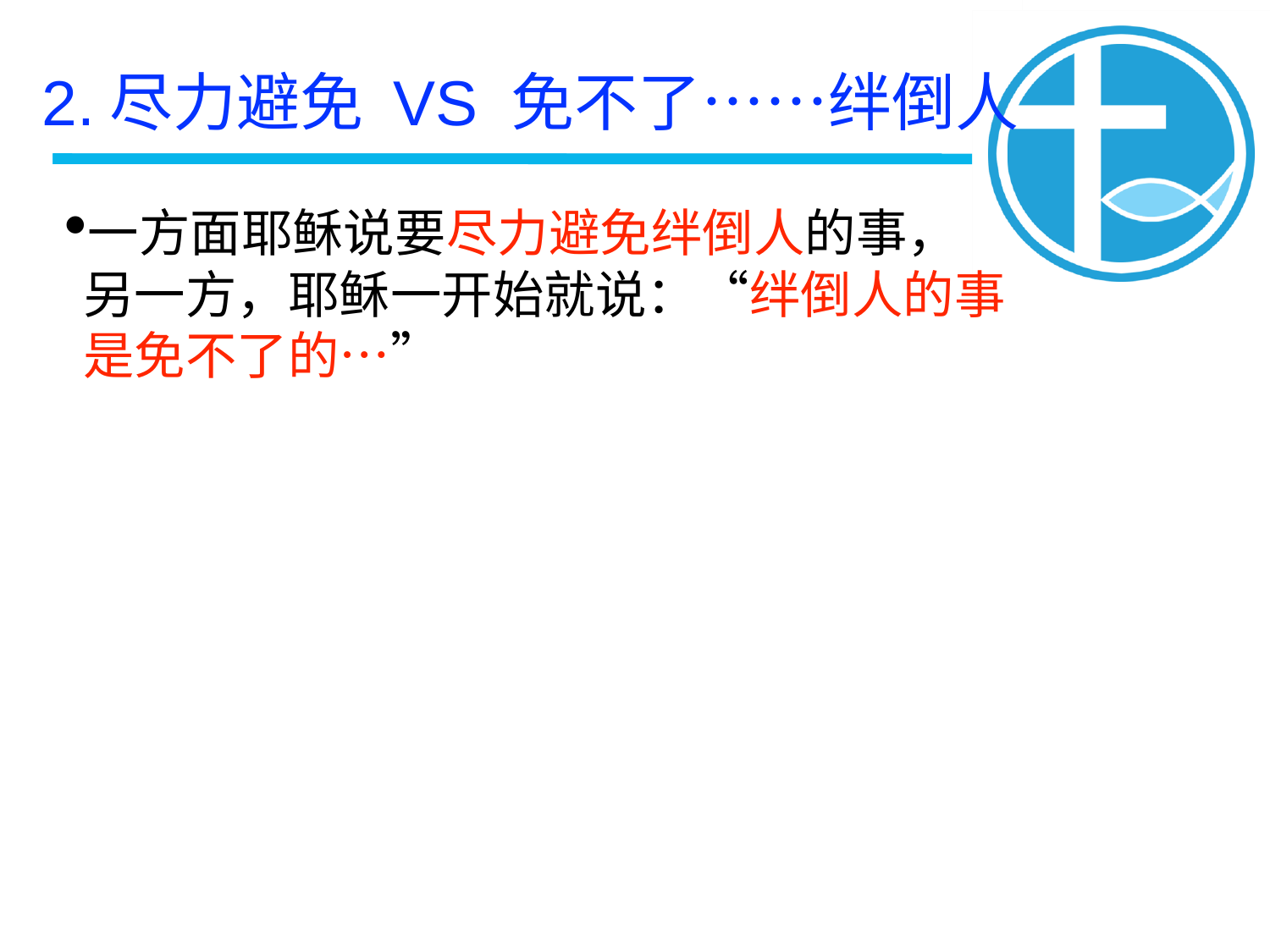

2.尽力避免 VS 免不了……绊倒人
一方面耶稣说要尽力避免绊倒人的事，
另一方，耶稣一开始就说：“绊倒人的事是免不了的…”